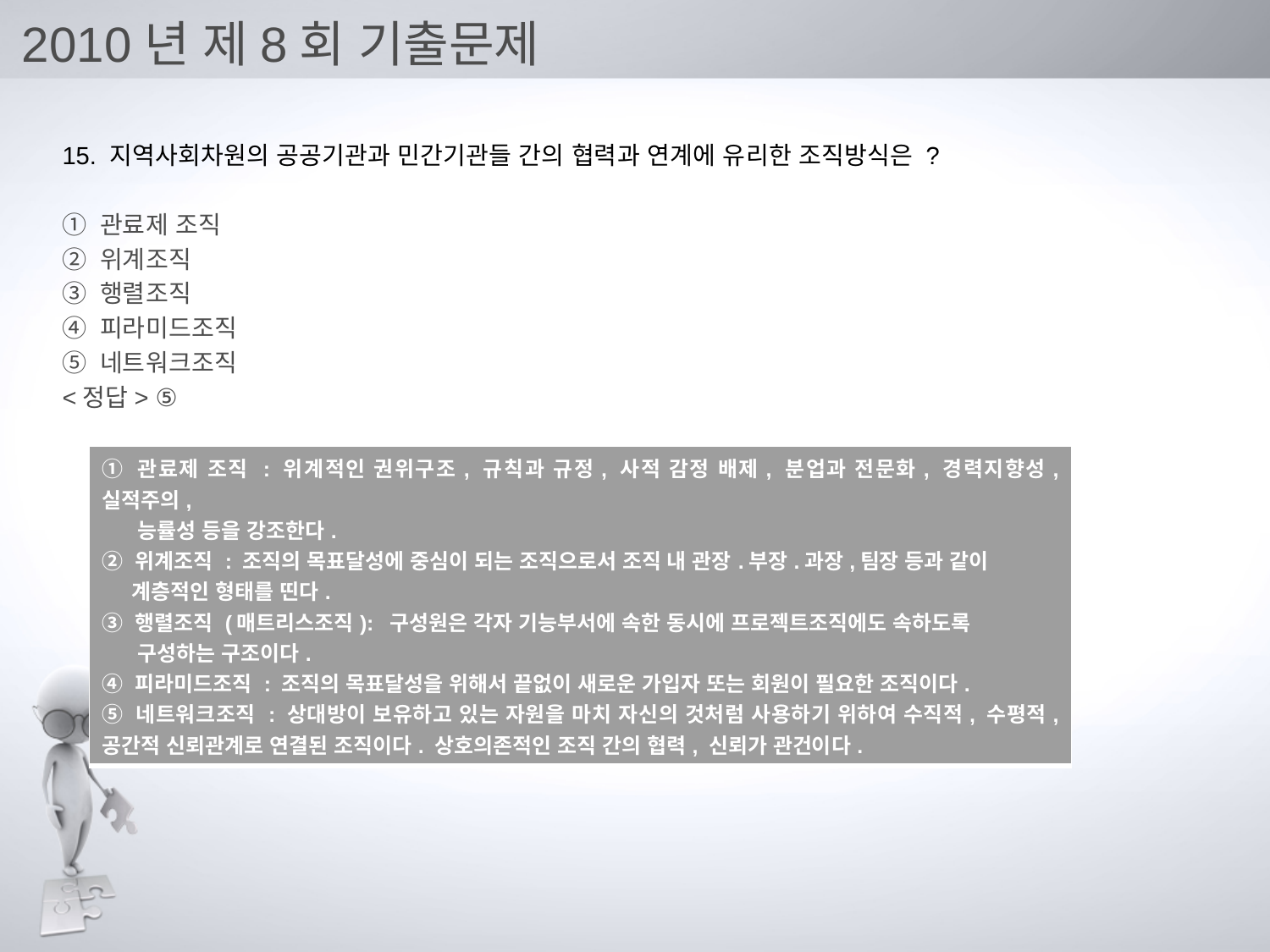

# 2010년 제8회 기출문제

15. 지역사회차원의 공공기관과 민간기관들 간의 협력과 연계에 유리한 조직방식은 ?

① 관료제 조직
② 위계조직
③ 행렬조직
④ 피라미드조직
⑤ 네트워크조직
<정답> ⑤

| ① 관료제 조직 : 위계적인 권위구조, 규칙과 규정, 사적 감정 배제, 분업과 전문화, 경력지향성, 실적주의, 능률성 등을 강조한다. ② 위계조직 : 조직의 목표달성에 중심이 되는 조직으로서 조직 내 관장.부장.과장,팀장 등과 같이 계층적인 형태를 띤다. ③ 행렬조직 (매트리스조직): 구성원은 각자 기능부서에 속한 동시에 프로젝트조직에도 속하도록 구성하는 구조이다. ④ 피라미드조직 : 조직의 목표달성을 위해서 끝없이 새로운 가입자 또는 회원이 필요한 조직이다. ⑤ 네트워크조직 : 상대방이 보유하고 있는 자원을 마치 자신의 것처럼 사용하기 위하여 수직적, 수평적, 공간적 신뢰관계로 연결된 조직이다. 상호의존적인 조직 간의 협력, 신뢰가 관건이다. |
| --- |